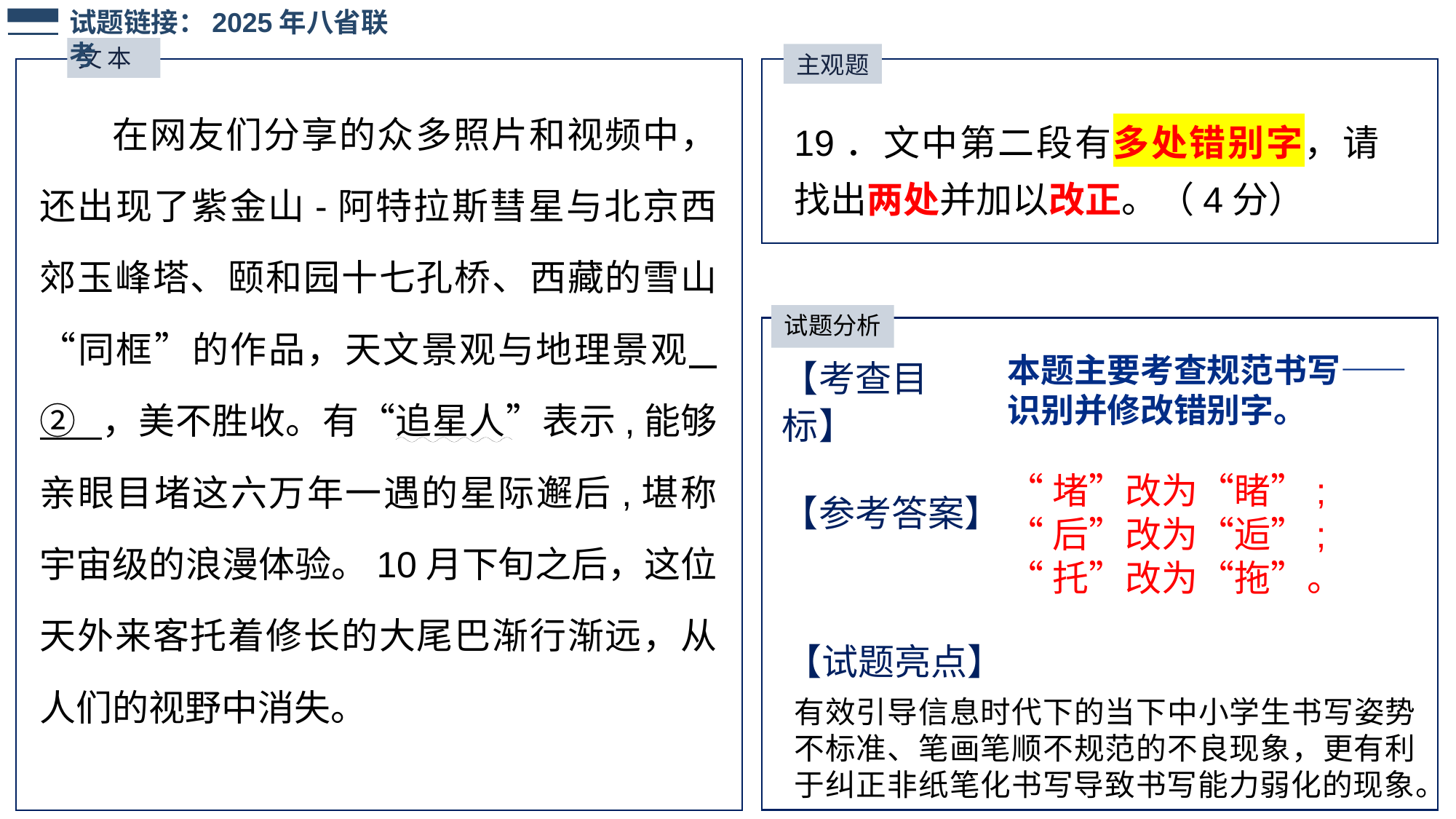

试题链接：2025年八省联考

文 本
主观题

在网友们分享的众多照片和视频中，还出现了紫金山-阿特拉斯彗星与北京西郊玉峰塔、颐和园十七孔桥、西藏的雪山“同框”的作品，天文景观与地理景观   ②   ，美不胜收。有“追星人”表示,能够亲眼目堵这六万年一遇的星际邂后,堪称宇宙级的浪漫体验。10月下旬之后，这位天外来客托着修长的大尾巴渐行渐远，从人们的视野中消失。
19．文中第二段有多处错别字，请找出两处并加以改正。（4分）
试题分析

本题主要考查规范书写——识别并修改错别字。
【考查目标】
“堵”改为“睹”;
“后”改为“逅”;
“托”改为“拖”。
【参考答案】

【试题亮点】
有效引导信息时代下的当下中小学生书写姿势不标准、笔画笔顺不规范的不良现象，更有利于纠正非纸笔化书写导致书写能力弱化的现象。